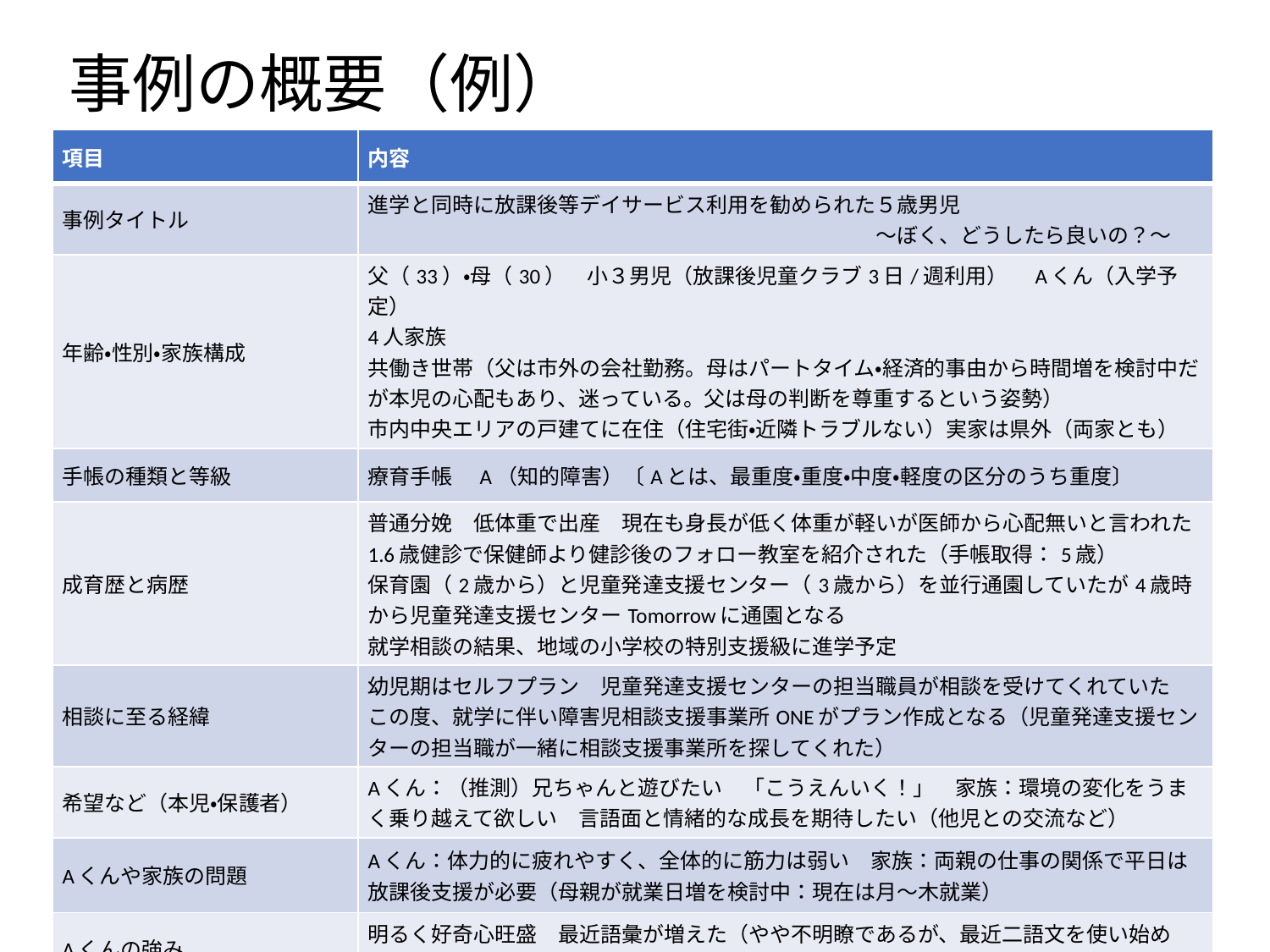

# 事例の概要（例）
| 項目 | 内容 |
| --- | --- |
| 事例タイトル | 進学と同時に放課後等デイサービス利用を勧められた５歳男児 　　　　　　　　　　　　　　　　　　　　　　　　～ぼく、どうしたら良いの？～ |
| 年齢・性別・家族構成 | 父（33）・母（30）　小３男児（放課後児童クラブ3日/週利用）　Aくん（入学予定） 4人家族 共働き世帯（父は市外の会社勤務。母はパートタイム・経済的事由から時間増を検討中だが本児の心配もあり、迷っている。父は母の判断を尊重するという姿勢） 市内中央エリアの戸建てに在住（住宅街・近隣トラブルない）実家は県外（両家とも） |
| 手帳の種類と等級 | 療育手帳　A（知的障害）〔Aとは、最重度・重度・中度・軽度の区分のうち重度〕 |
| 成育歴と病歴 | 普通分娩　低体重で出産　現在も身長が低く体重が軽いが医師から心配無いと言われた 1.6歳健診で保健師より健診後のフォロー教室を紹介された（手帳取得：5歳） 保育園（2歳から）と児童発達支援センター（3歳から）を並行通園していたが4歳時から児童発達支援センターTomorrowに通園となる 就学相談の結果、地域の小学校の特別支援級に進学予定 |
| 相談に至る経緯 | 幼児期はセルフプラン　児童発達支援センターの担当職員が相談を受けてくれていた この度、就学に伴い障害児相談支援事業所ONEがプラン作成となる（児童発達支援センターの担当職が一緒に相談支援事業所を探してくれた） |
| 希望など（本児・保護者） | Aくん：（推測）兄ちゃんと遊びたい　「こうえんいく！」　家族：環境の変化をうまく乗り越えて欲しい　言語面と情緒的な成長を期待したい（他児との交流など） |
| Aくんや家族の問題 | Aくん：体力的に疲れやすく、全体的に筋力は弱い　家族：両親の仕事の関係で平日は放課後支援が必要（母親が就業日増を検討中：現在は月～木就業） |
| Aくんの強み | 明るく好奇心旺盛　最近語彙が増えた（やや不明瞭であるが、最近二語文を使い始めた）　買い物など毎日のように出かけたがる　誰にでも抱きついていくところがある |
| その他 | 本児の就学に伴い、放課後等デイサービスの利用を希望。放課後等デイサービスさんさんの利用を検討している（児童発達支援センターの担当者が提示した事業所から選択） |
2023/8/4